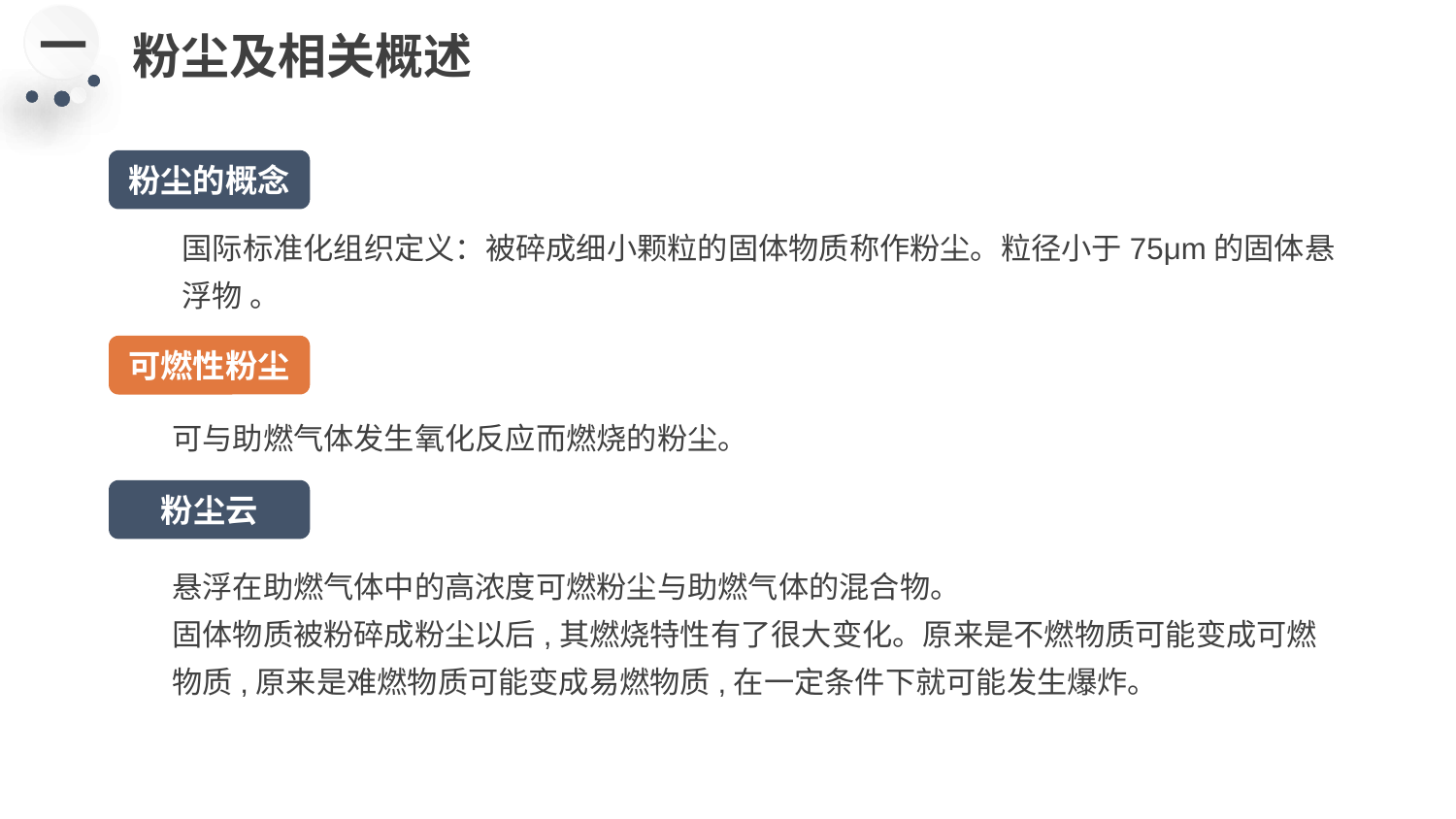

一
粉尘及相关概述
粉尘的概念
国际标准化组织定义：被碎成细小颗粒的固体物质称作粉尘。粒径小于75μm的固体悬浮物 。
可燃性粉尘
可与助燃气体发生氧化反应而燃烧的粉尘。
粉尘云
悬浮在助燃气体中的高浓度可燃粉尘与助燃气体的混合物。
固体物质被粉碎成粉尘以后,其燃烧特性有了很大变化。原来是不燃物质可能变成可燃物质,原来是难燃物质可能变成易燃物质,在一定条件下就可能发生爆炸。